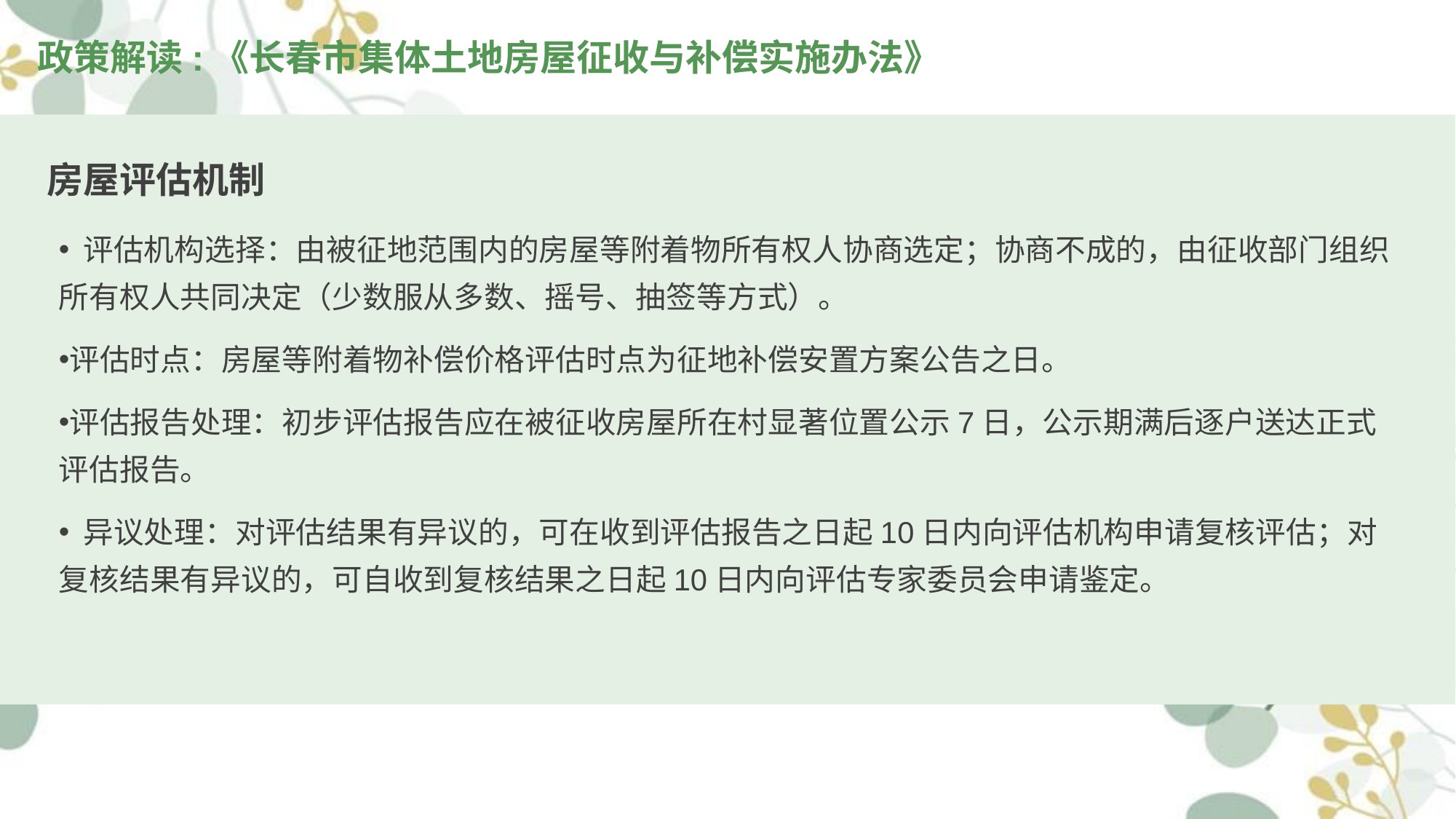

政策解读:《长春市集体土地房屋征收与补偿实施办法》

# 房屋评估机制
 评估机构选择：由被征地范围内的房屋等附着物所有权人协商选定；协商不成的，由征收部门组织所有权人共同决定（少数服从多数、摇号、抽签等方式）。
评估时点：房屋等附着物补偿价格评估时点为征地补偿安置方案公告之日。
评估报告处理：初步评估报告应在被征收房屋所在村显著位置公示7日，公示期满后逐户送达正式评估报告。
 异议处理：对评估结果有异议的，可在收到评估报告之日起10日内向评估机构申请复核评估；对复核结果有异议的，可自收到复核结果之日起10日内向评估专家委员会申请鉴定。